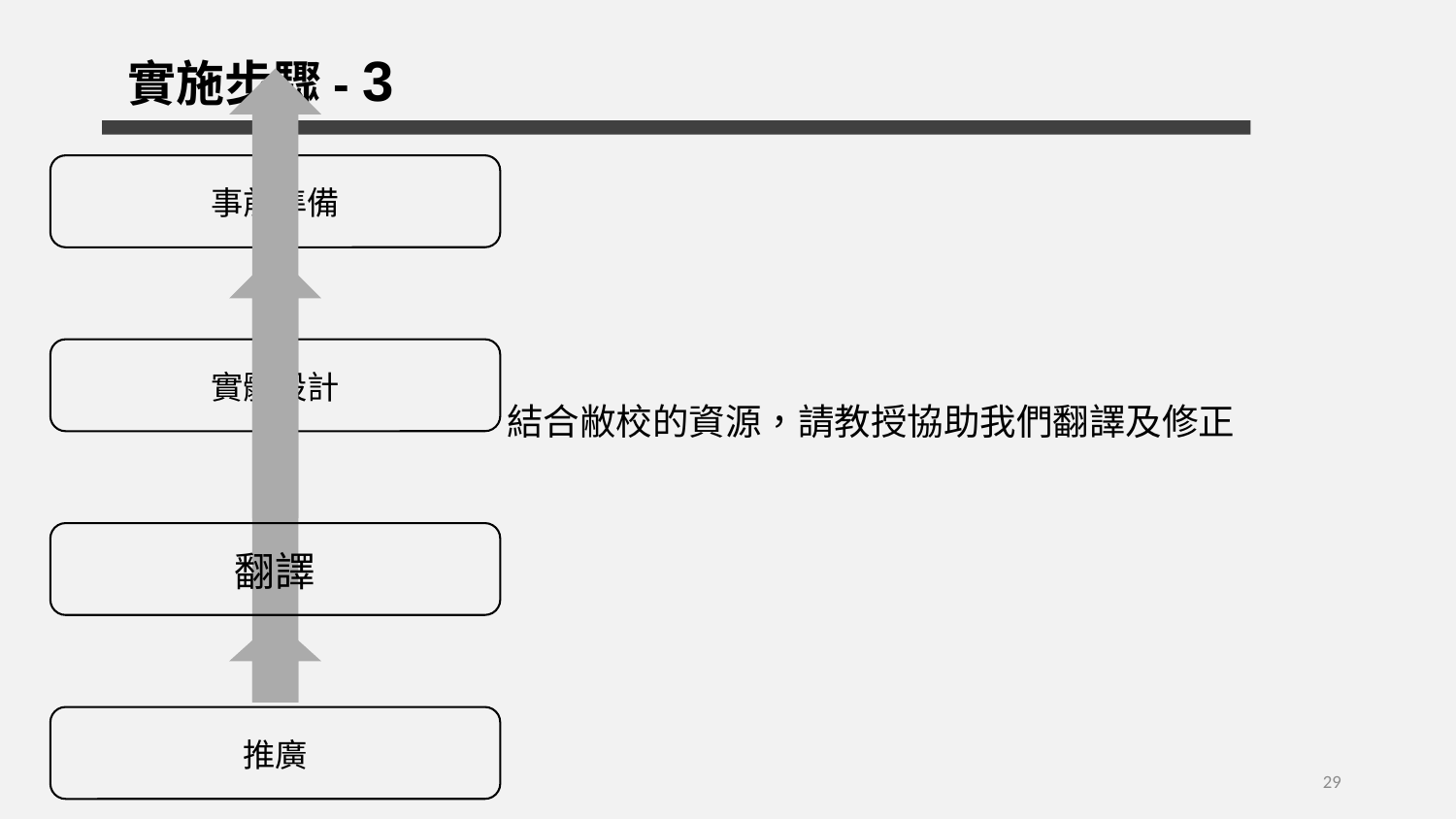

實施步驟- 3

事前準備
實體設計
翻譯
推廣

結合敝校的資源，請教授協助我們翻譯及修正
29